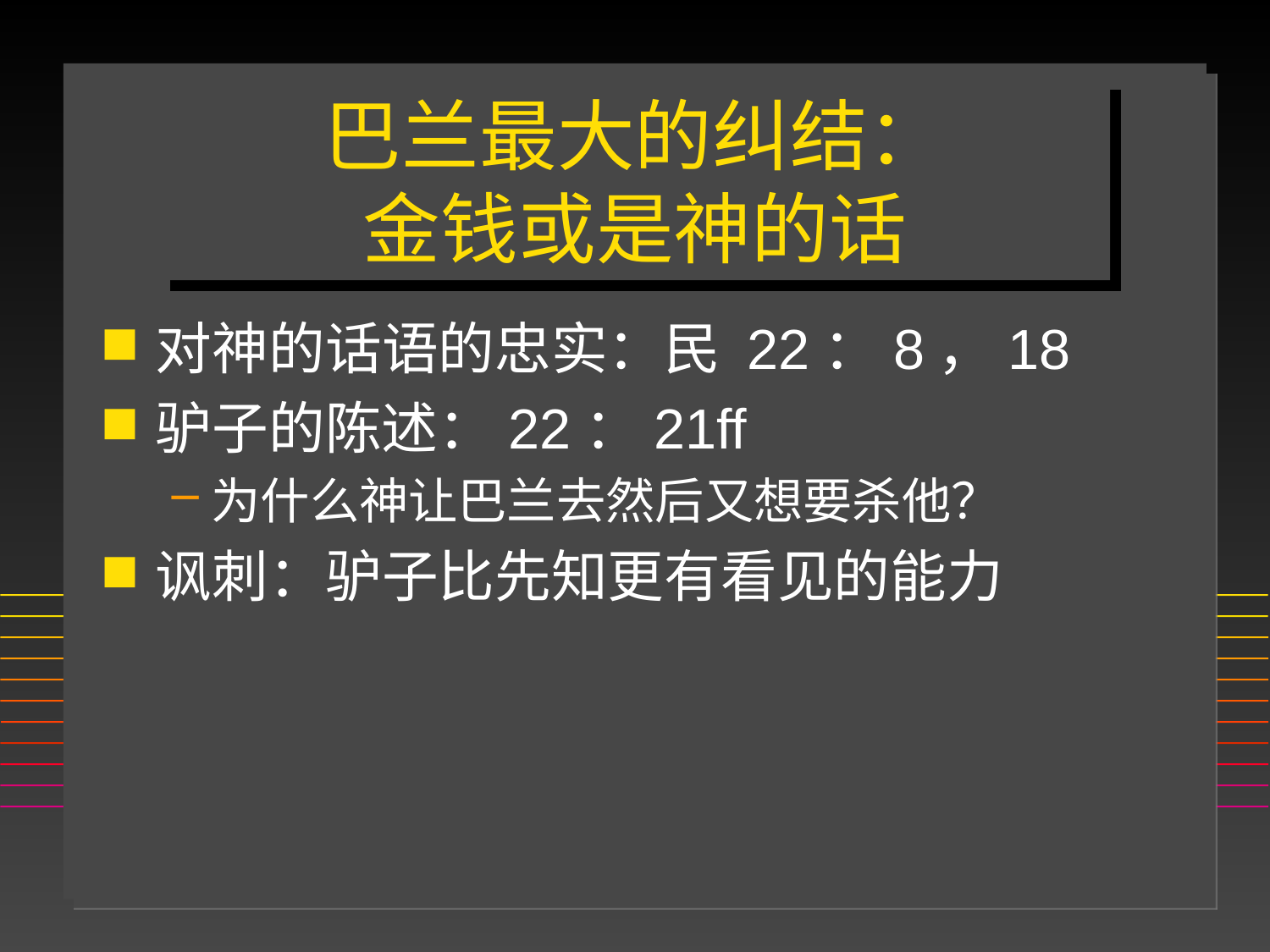

# 巴兰最大的纠结： 金钱或是神的话
对神的话语的忠实：民 22：8，18
驴子的陈述：22：21ff
为什么神让巴兰去然后又想要杀他？
讽刺：驴子比先知更有看见的能力